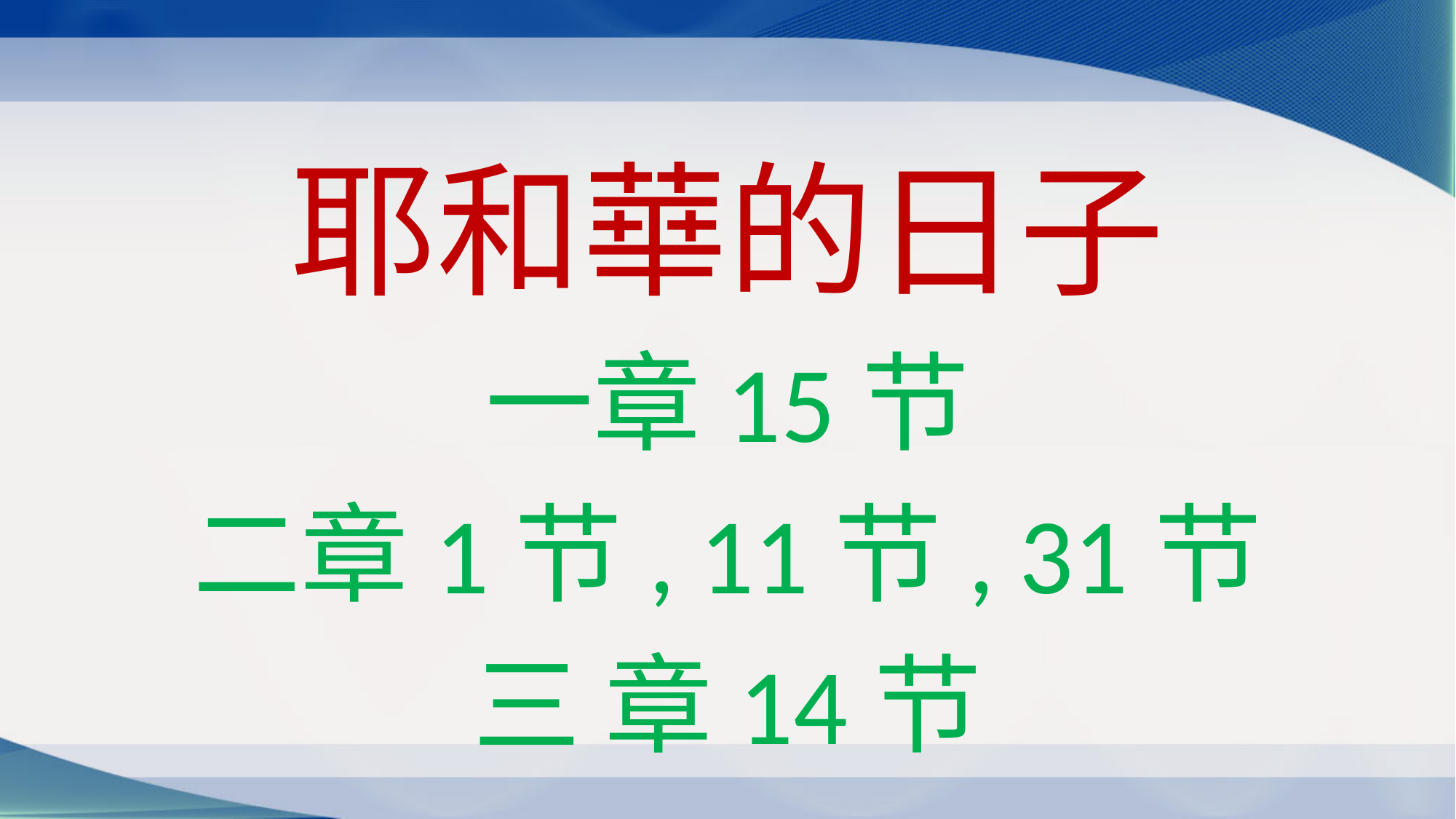

耶和華的日子
一章15节
二章1节, 11节, 31节
三 章14节